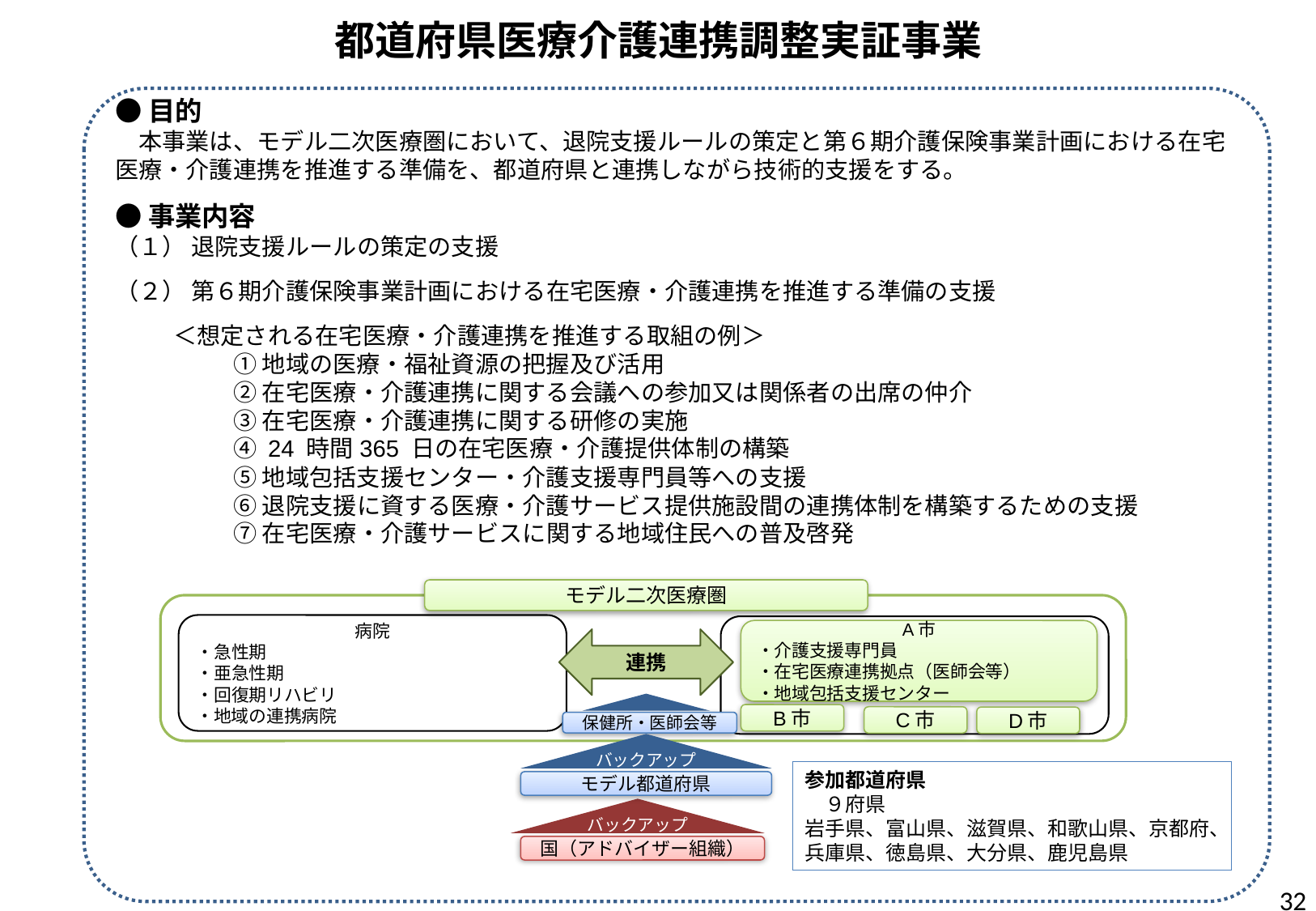

都道府県医療介護連携調整実証事業

●目的
　本事業は、モデル二次医療圏において、退院支援ルールの策定と第６期介護保険事業計画における在宅医療・介護連携を推進する準備を、都道府県と連携しながら技術的支援をする。

●事業内容
（１） 退院支援ルールの策定の支援

（２） 第６期介護保険事業計画における在宅医療・介護連携を推進する準備の支援

          ＜想定される在宅医療・介護連携を推進する取組の例＞
　　　　　① 地域の医療・福祉資源の把握及び活用
　　　　　② 在宅医療・介護連携に関する会議への参加又は関係者の出席の仲介
　　　　　③ 在宅医療・介護連携に関する研修の実施
　　　　　④ 24 時間365 日の在宅医療・介護提供体制の構築
　　　　　⑤ 地域包括支援センター・介護支援専門員等への支援
　　　　　⑥ 退院支援に資する医療・介護サービス提供施設間の連携体制を構築するための支援
　　　　　⑦ 在宅医療・介護サービスに関する地域住民への普及啓発

モデル二次医療圏

病院
・急性期
・亜急性期
・回復期リハビリ
・地域の連携病院

A市
・介護支援専門員
・在宅医療連携拠点（医師会等）
・地域包括支援センター
連携
B市
C市
D市

保健所・医師会等
バックアップ
モデル都道府県
バックアップ
国（アドバイザー組織）
参加都道府県
　９府県
岩手県、富山県、滋賀県、和歌山県、京都府、兵庫県、徳島県、大分県、鹿児島県
32